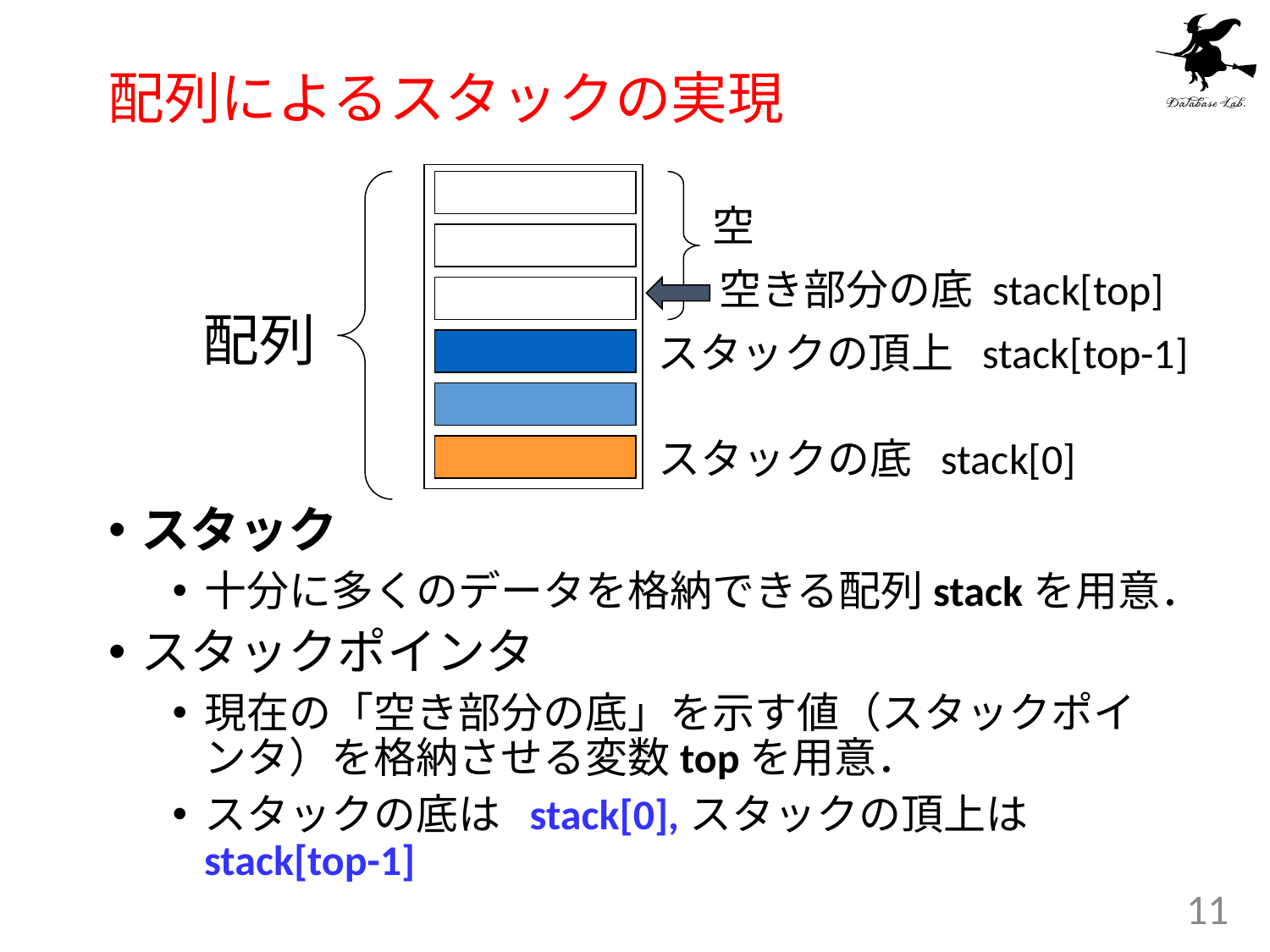

# 配列によるスタックの実現

空

空き部分の底 stack[top]

配列

スタックの頂上  stack[top-1]

スタックの底  stack[0]

スタック
十分に多くのデータを格納できる配列stackを用意．
スタックポインタ
現在の「空き部分の底」を示す値（スタックポインタ）を格納させる変数topを用意．
スタックの底は  stack[0],スタックの頂上は  stack[top-1]

11